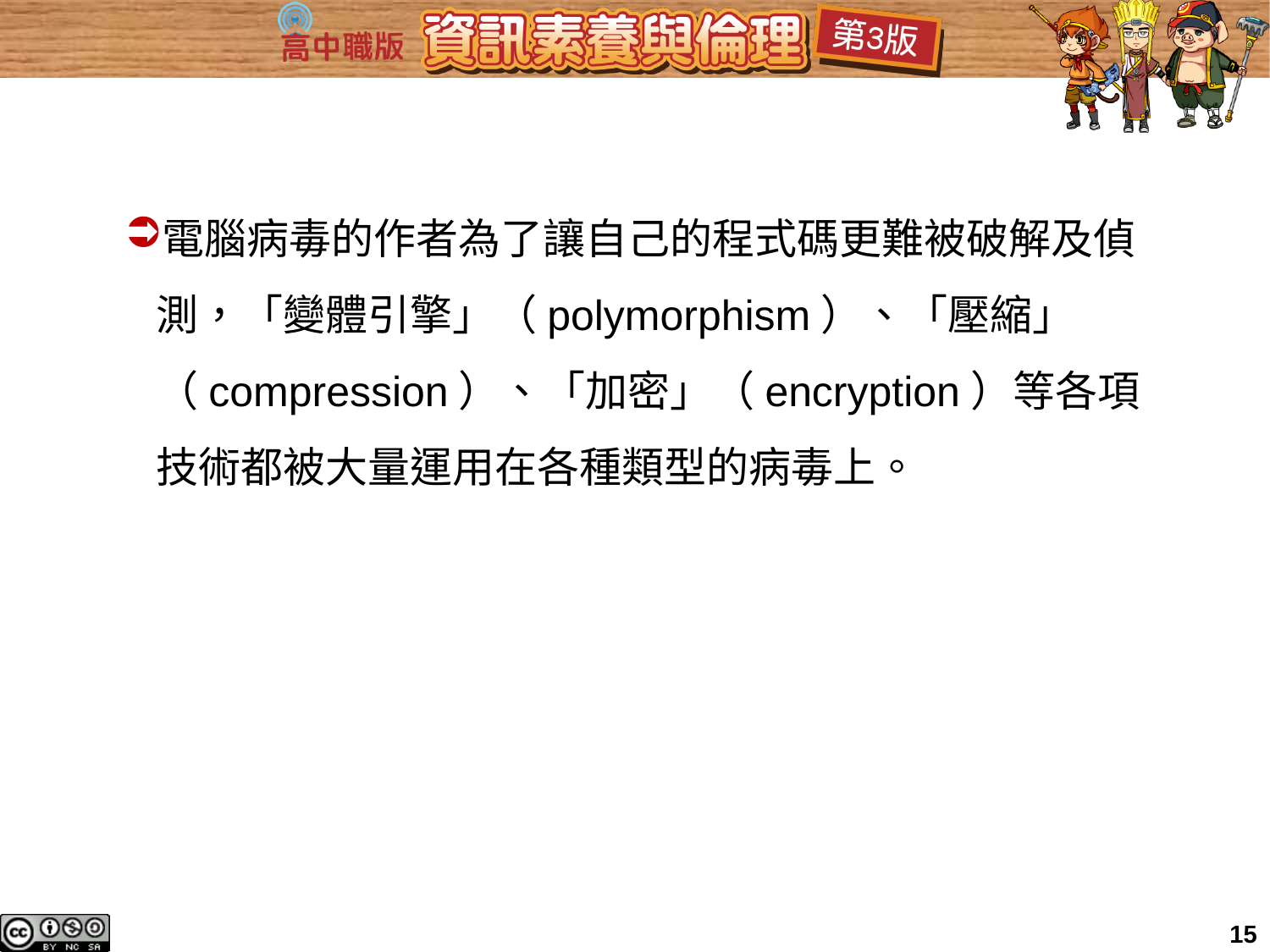

電腦病毒的作者為了讓自己的程式碼更難被破解及偵測，「變體引擎」（polymorphism）、「壓縮」（compression）、「加密」（encryption）等各項技術都被大量運用在各種類型的病毒上。
15